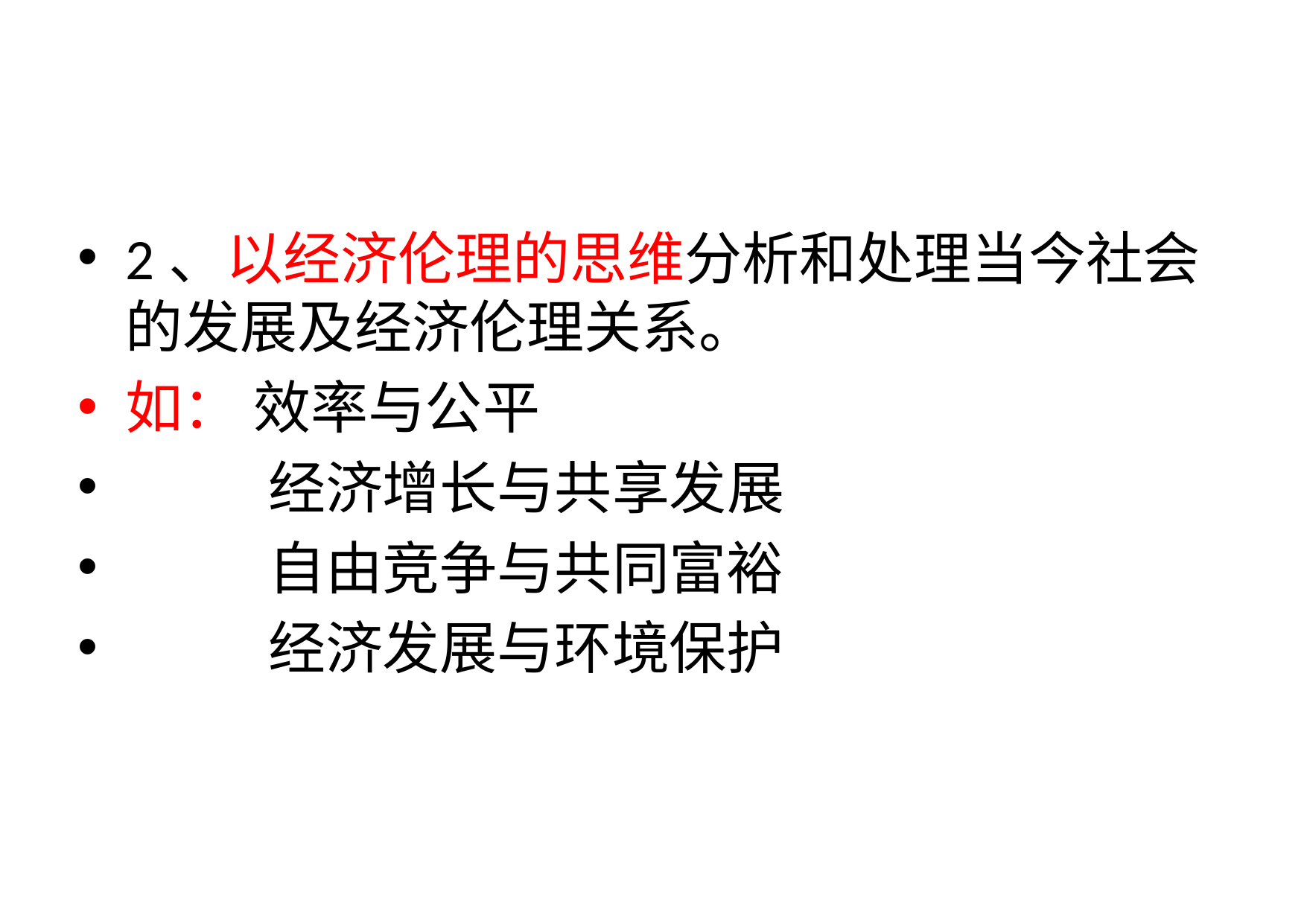

#
2、以经济伦理的思维分析和处理当今社会的发展及经济伦理关系。
如： 效率与公平
          经济增长与共享发展
          自由竞争与共同富裕
          经济发展与环境保护